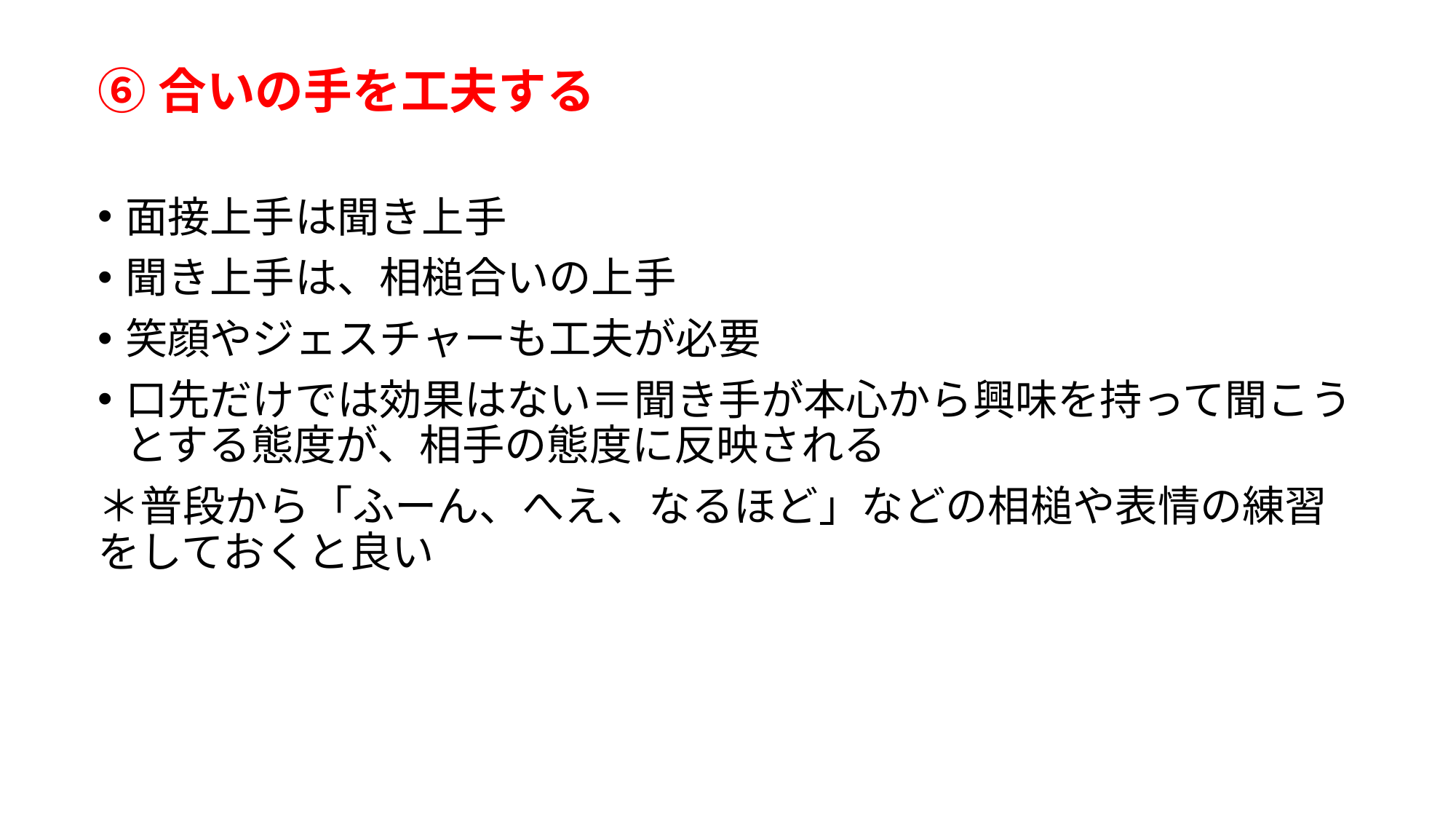

⑥合いの手を工夫する

面接上手は聞き上手
聞き上手は、相槌合いの上手
笑顔やジェスチャーも工夫が必要
口先だけでは効果はない＝聞き手が本心から興味を持って聞こうとする態度が、相手の態度に反映される
＊普段から「ふーん、へえ、なるほど」などの相槌や表情の練習をしておくと良い